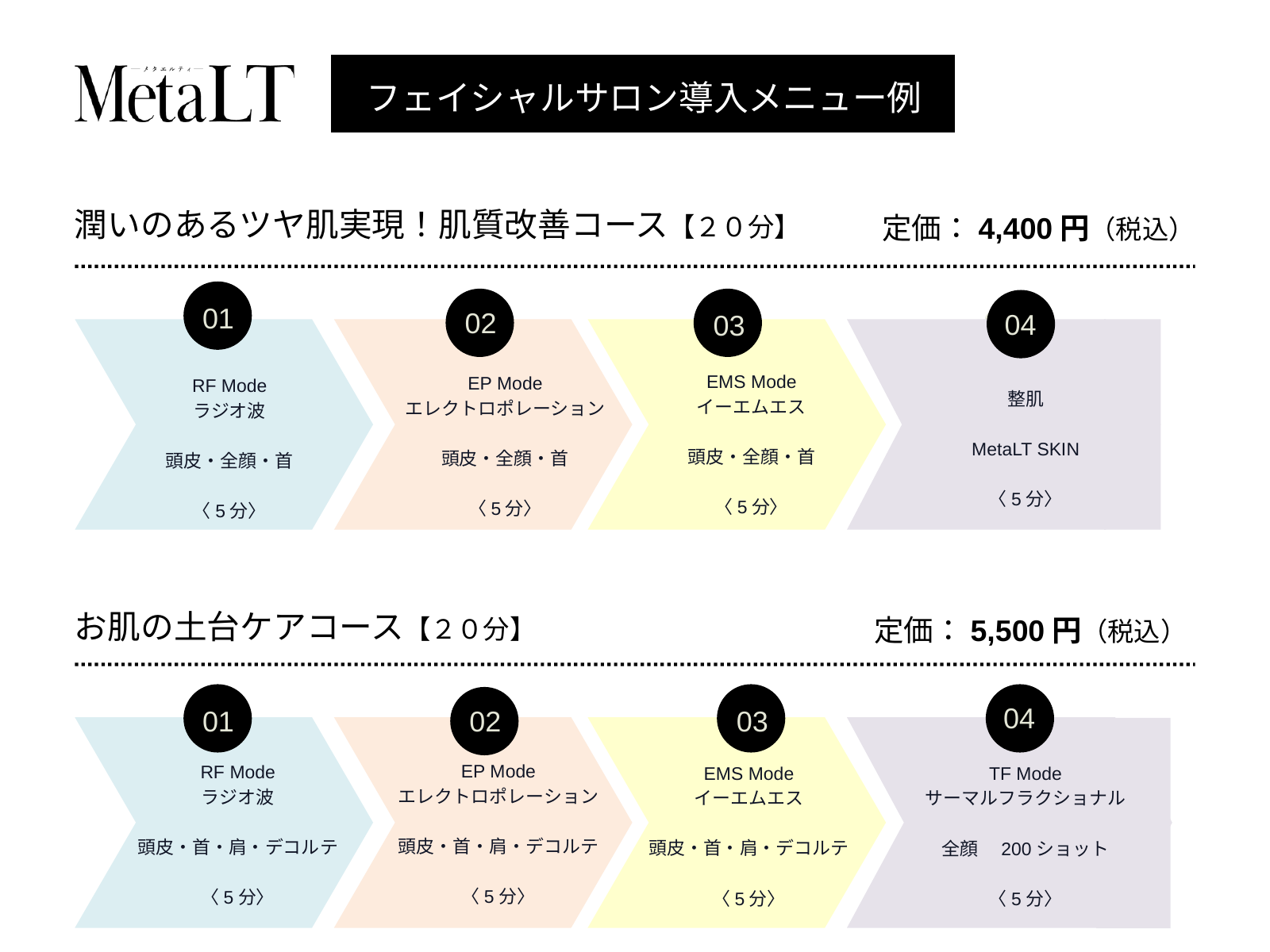

フェイシャルサロン導入メニュー例

潤いのあるツヤ肌実現！肌質改善コース【２０分】

01
02
04
03
EMS Mode
イーエムエス

頭皮・全顔・首

〈5分〉
EP Mode
エレクトロポレーション

頭皮・全顔・首

〈5分〉
RF Mode
ラジオ波

頭皮・全顔・首

〈5分〉
整肌

MetaLT SKIN

〈5分〉

定価：4,400円（税込）
02
03
04

定価：5,500円（税込）
お肌の土台ケアコース【２０分】

01

03

04

02

EP Mode
エレクトロポレーション

頭皮・首・肩・デコルテ

〈5分〉
RF Mode
ラジオ波

頭皮・首・肩・デコルテ

〈5分〉
EMS Mode
イーエムエス

頭皮・首・肩・デコルテ

〈5分〉
TF Mode
サーマルフラクショナル

全顔　200ショット

〈5分〉